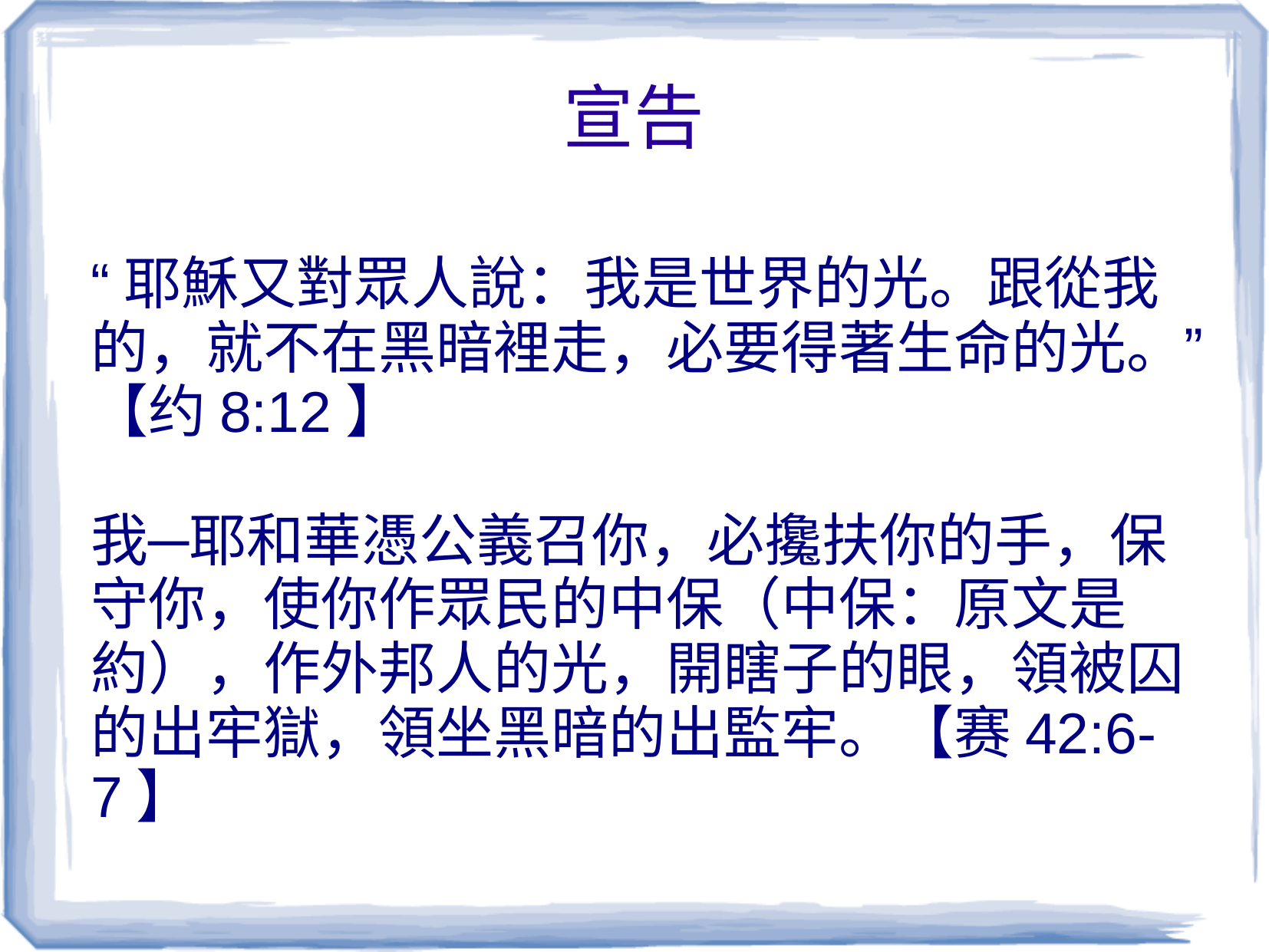

# 宣告
“耶穌又對眾人說：我是世界的光。跟從我的，就不在黑暗裡走，必要得著生命的光。”【约8:12】

我─耶和華憑公義召你，必攙扶你的手，保守你，使你作眾民的中保（中保：原文是約），作外邦人的光，開瞎子的眼，領被囚的出牢獄，領坐黑暗的出監牢。【赛42:6-7】